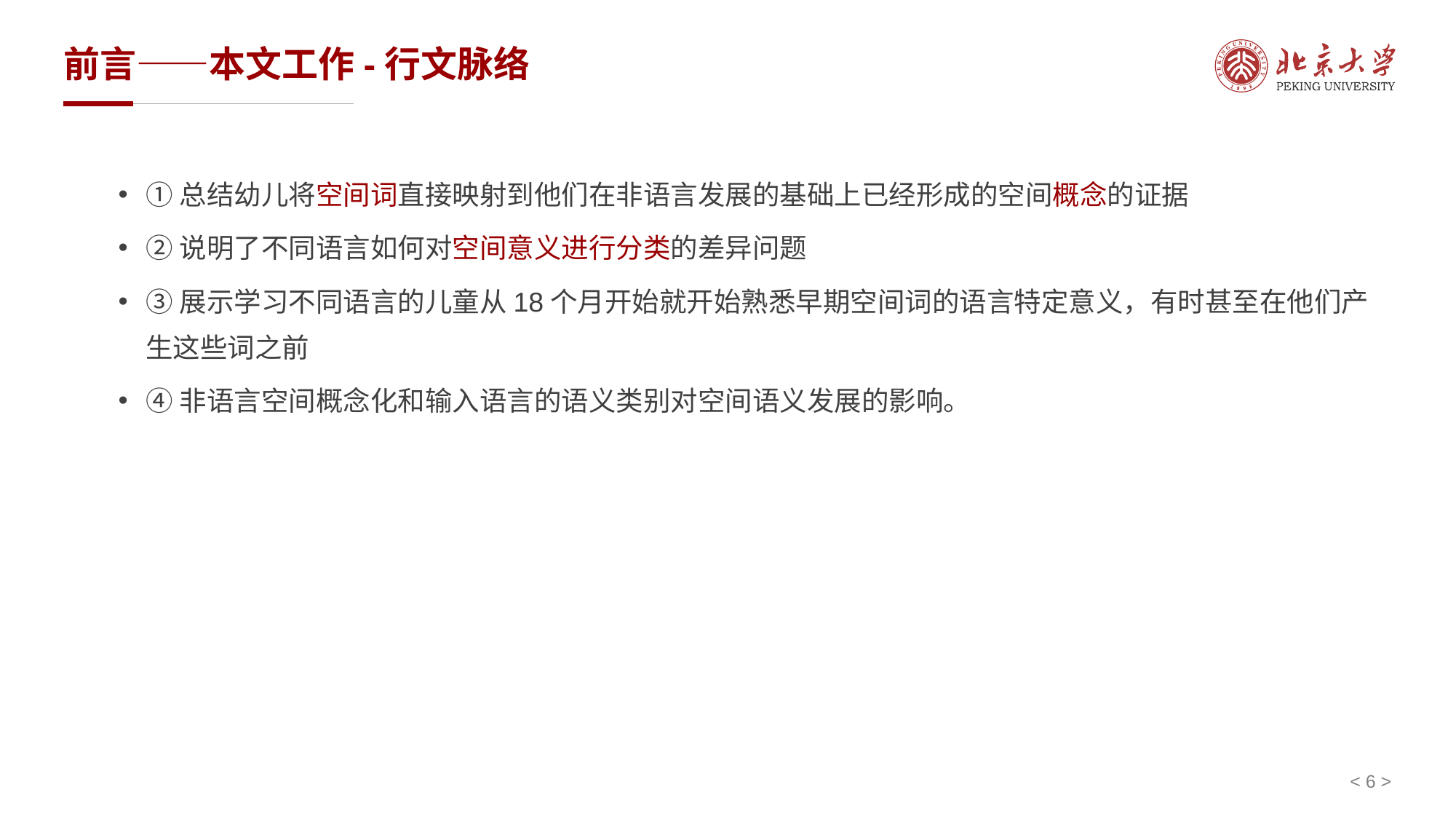

# 前言——本文工作-行文脉络
①总结幼儿将空间词直接映射到他们在非语言发展的基础上已经形成的空间概念的证据
②说明了不同语言如何对空间意义进行分类的差异问题
③展示学习不同语言的儿童从18个月开始就开始熟悉早期空间词的语言特定意义，有时甚至在他们产生这些词之前
④非语言空间概念化和输入语言的语义类别对空间语义发展的影响。
< 6 >